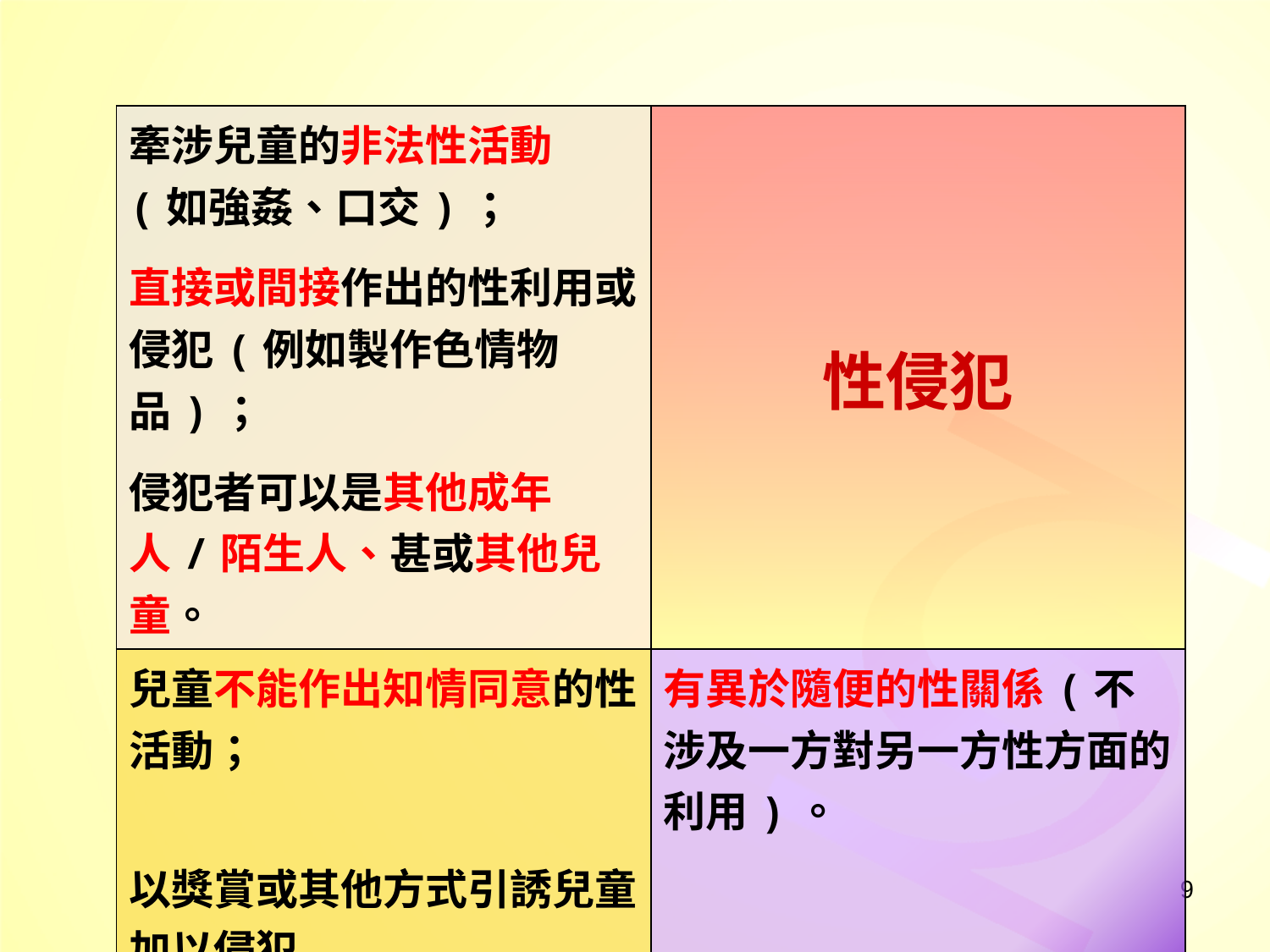

| 牽涉兒童的非法性活動 (如強姦、口交)； 直接或間接作出的性利用或侵犯(例如製作色情物品)； 侵犯者可以是其他成年人/陌生人、甚或其他兒童。 | 性侵犯 |
| --- | --- |
| 兒童不能作出知情同意的性活動； 以獎賞或其他方式引誘兒童加以侵犯 | 有異於隨便的性關係(不涉及一方對另一方性方面的利用)。 |
9